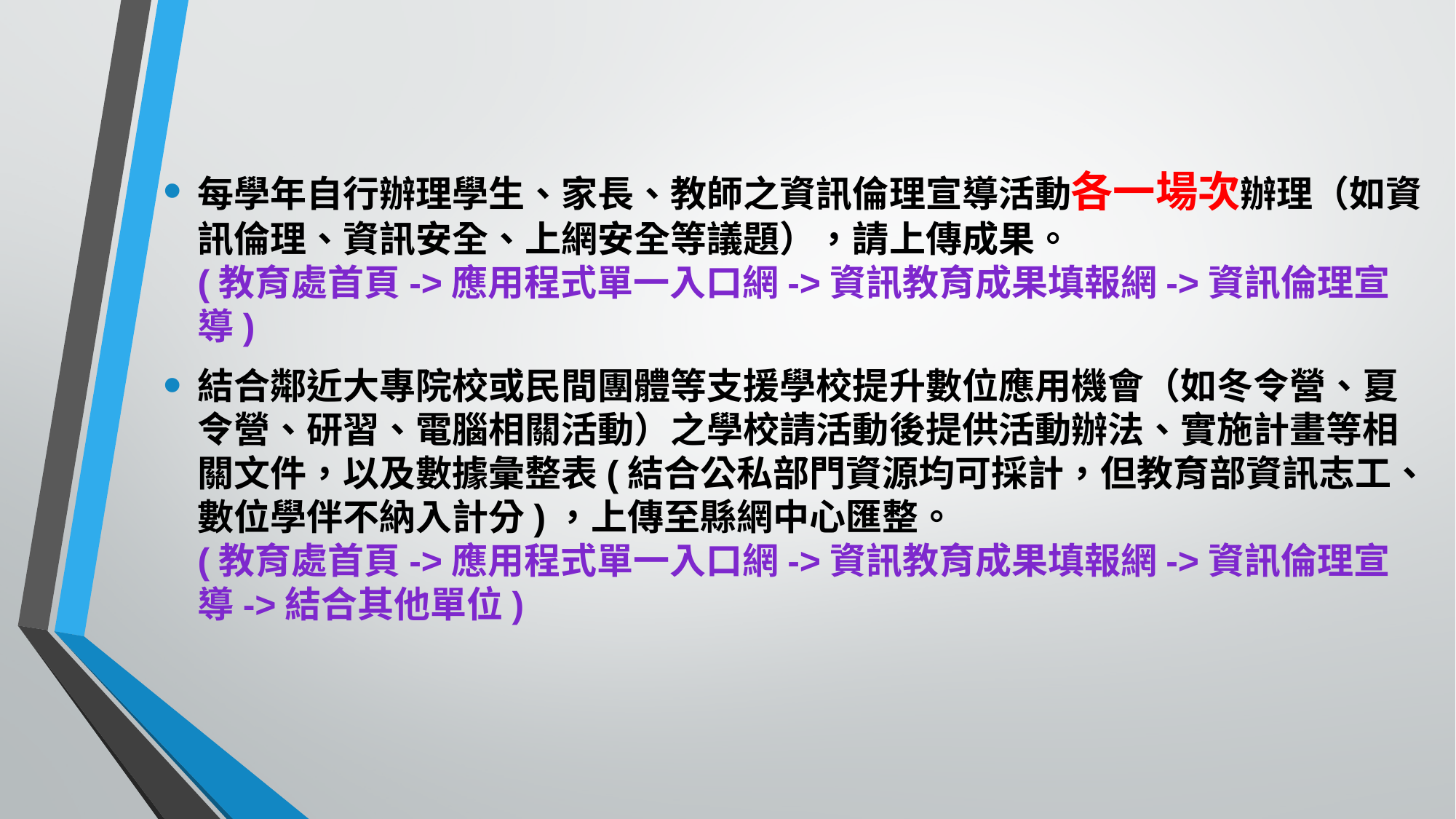

每學年自行辦理學生、家長、教師之資訊倫理宣導活動各一場次辦理（如資訊倫理、資訊安全、上網安全等議題），請上傳成果。
(教育處首頁->應用程式單一入口網->資訊教育成果填報網->資訊倫理宣導)
結合鄰近大專院校或民間團體等支援學校提升數位應用機會（如冬令營、夏令營、研習、電腦相關活動）之學校請活動後提供活動辦法、實施計畫等相關文件，以及數據彙整表(結合公私部門資源均可採計，但教育部資訊志工、數位學伴不納入計分)，上傳至縣網中心匯整。
(教育處首頁->應用程式單一入口網->資訊教育成果填報網->資訊倫理宣導->結合其他單位)